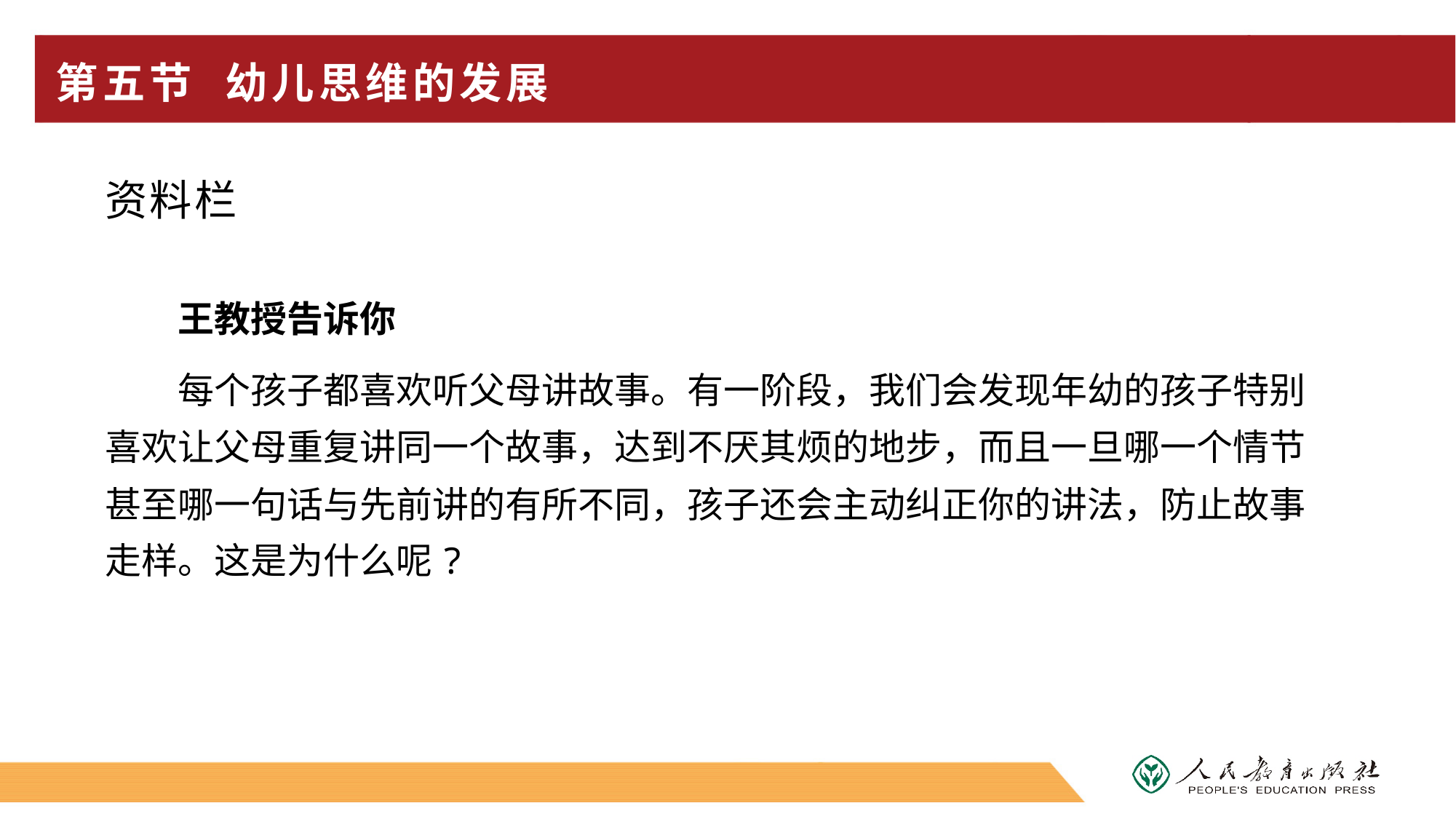

# 第五节  幼儿思维的发展
资料栏
王教授告诉你
每个孩子都喜欢听父母讲故事。有一阶段，我们会发现年幼的孩子特别喜欢让父母重复讲同一个故事，达到不厌其烦的地步，而且一旦哪一个情节甚至哪一句话与先前讲的有所不同，孩子还会主动纠正你的讲法，防止故事走样。这是为什么呢?